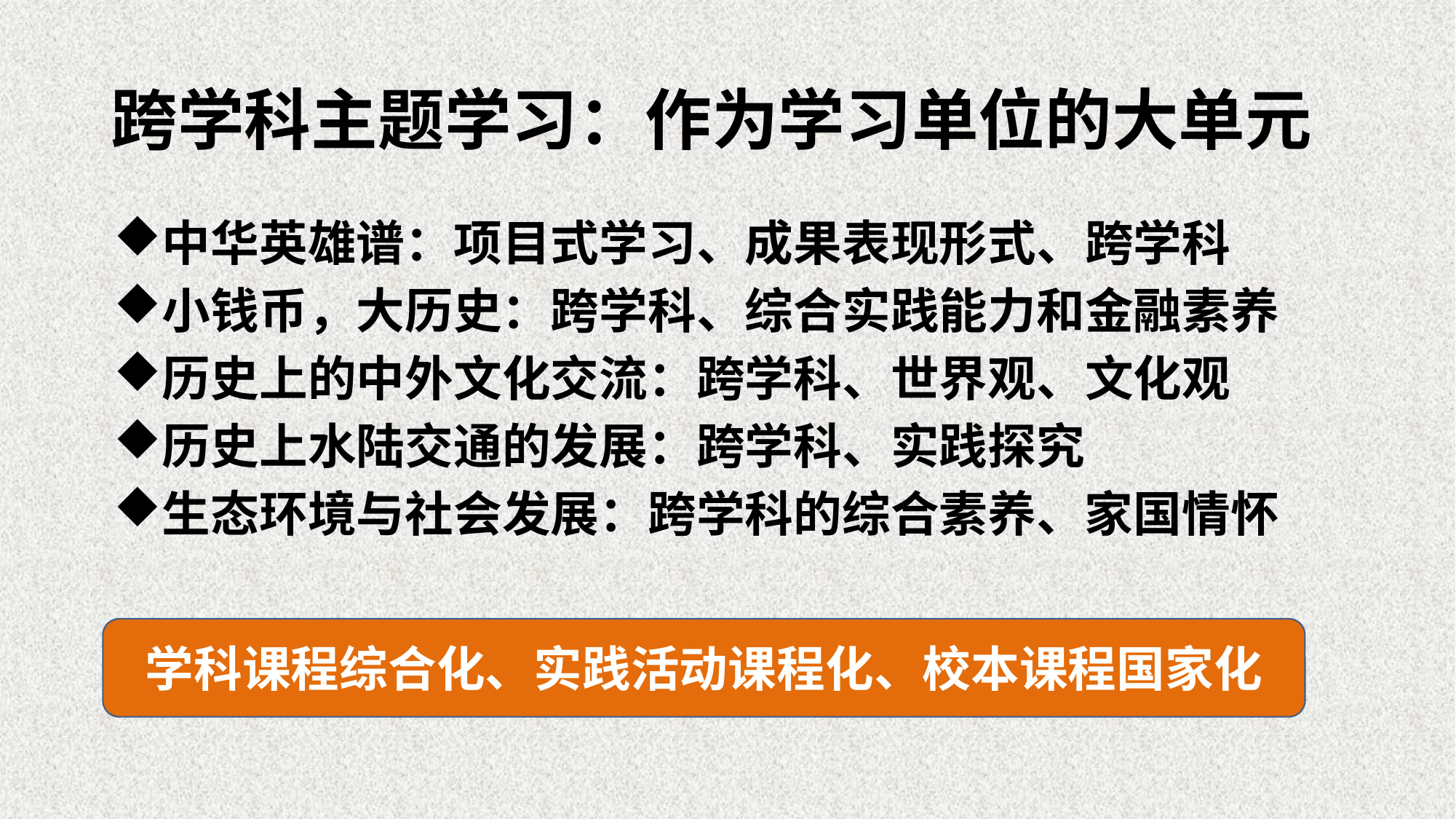

# 跨学科主题学习：作为学习单位的大单元
中华英雄谱：项目式学习、成果表现形式、跨学科
小钱币，大历史：跨学科、综合实践能力和金融素养
历史上的中外文化交流：跨学科、世界观、文化观
历史上水陆交通的发展：跨学科、实践探究
生态环境与社会发展：跨学科的综合素养、家国情怀

学科课程综合化、实践活动课程化、校本课程国家化